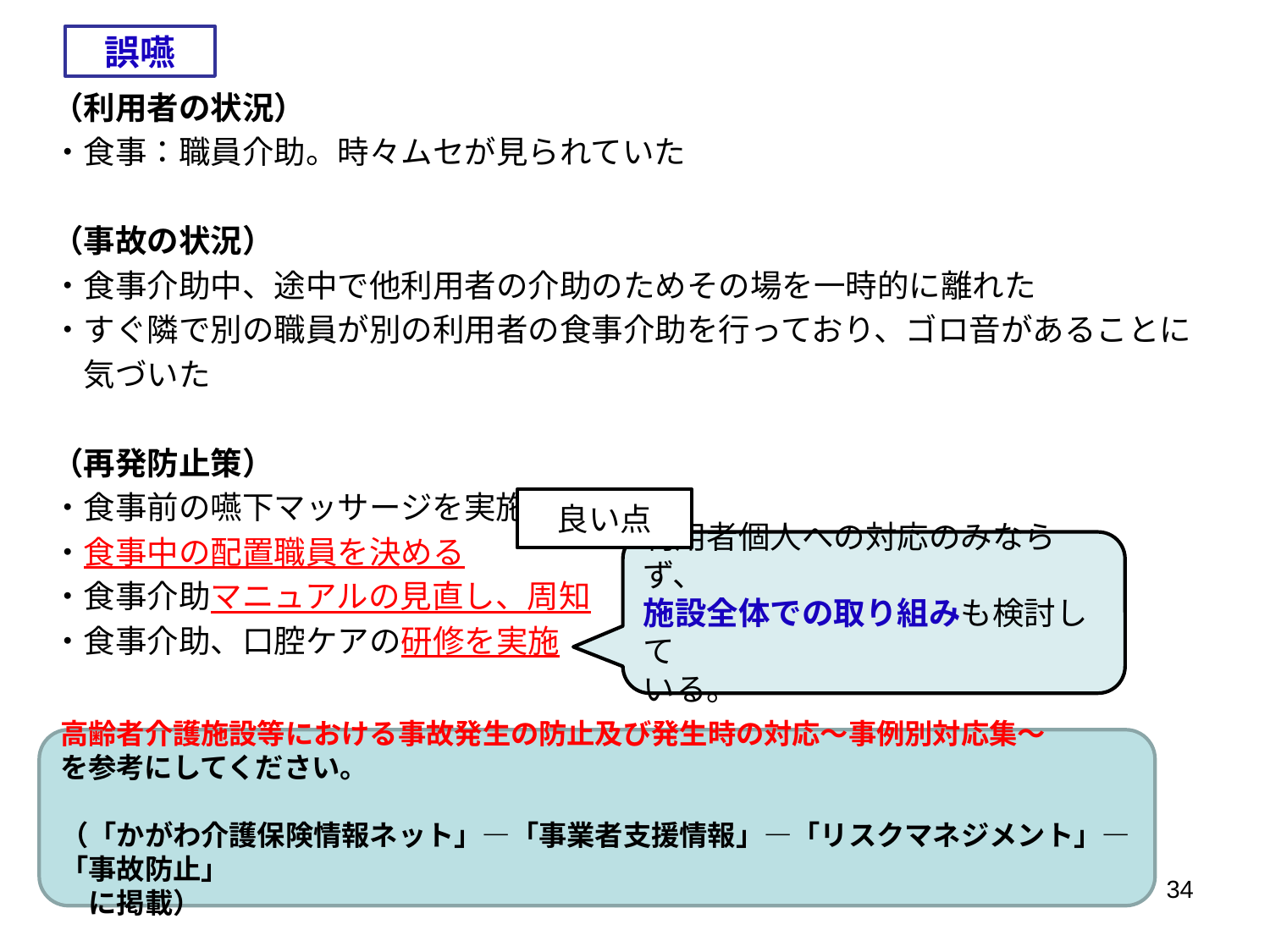

（利用者の状況）
・食事：職員介助。時々ムセが見られていた

（事故の状況）
・食事介助中、途中で他利用者の介助のためその場を一時的に離れた
・すぐ隣で別の職員が別の利用者の食事介助を行っており、ゴロ音があることに
　気づいた

（再発防止策）
・食事前の嚥下マッサージを実施
・食事中の配置職員を決める
・食事介助マニュアルの見直し、周知
・食事介助、口腔ケアの研修を実施

誤嚥
良い点
利用者個人への対応のみならず、
施設全体での取り組みも検討して
いる。
高齢者介護施設等における事故発生の防止及び発生時の対応～事例別対応集～
を参考にしてください。

（「かがわ介護保険情報ネット」―「事業者支援情報」―「リスクマネジメント」―「事故防止」
　に掲載）
34